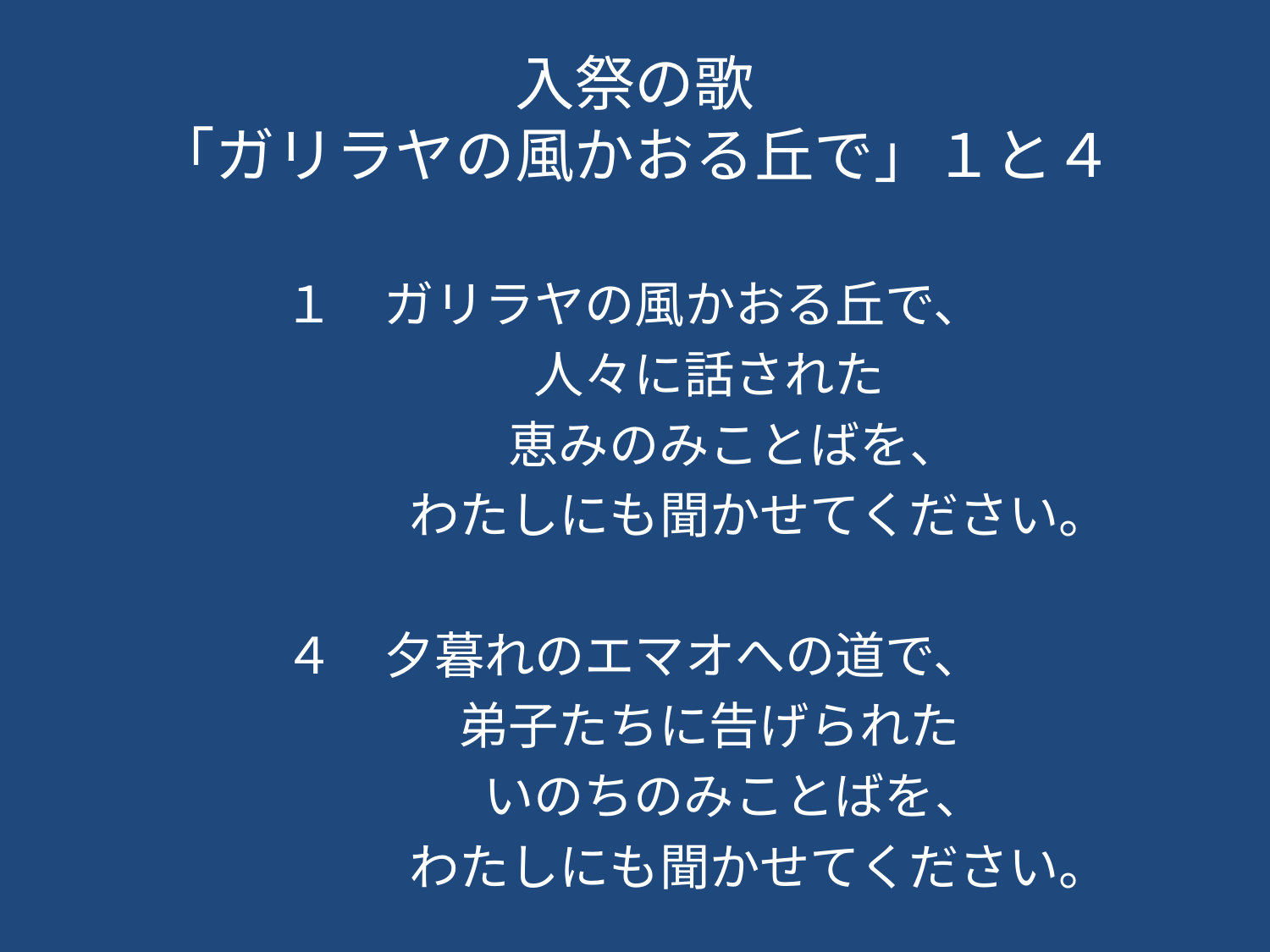

# 入祭の歌 「ガリラヤの風かおる丘で」１と４
１　ガリラヤの風かおる丘で、
　　　人々に話された
　　　　恵みのみことばを、
　　　　　わたしにも聞かせてください。

４　夕暮れのエマオへの道で、
　　　弟子たちに告げられた
　　　　いのちのみことばを、
　　　　　わたしにも聞かせてください。